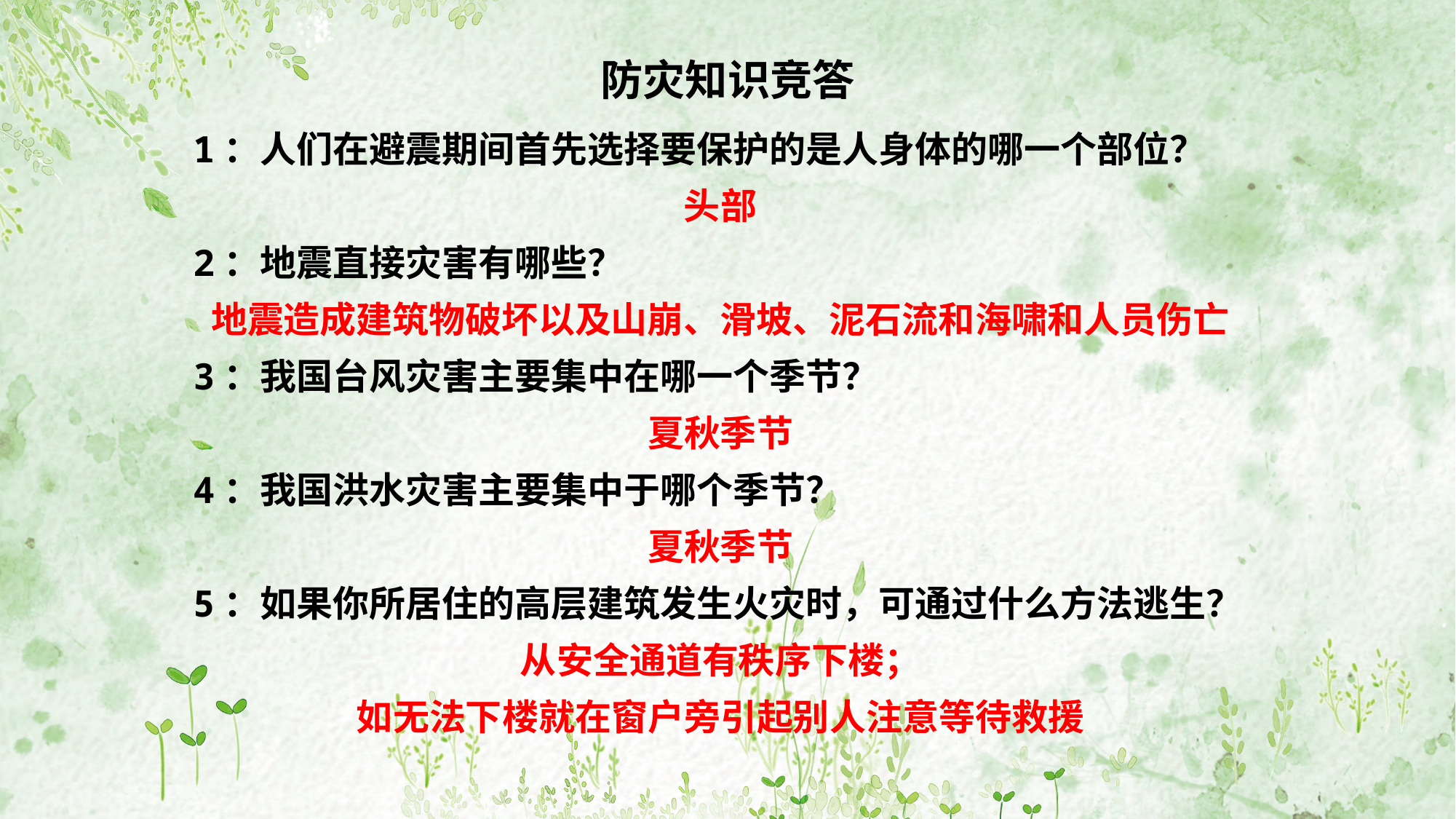

防灾知识竞答
1：人们在避震期间首先选择要保护的是人身体的哪一个部位？
头部
2：地震直接灾害有哪些？
地震造成建筑物破坏以及山崩、滑坡、泥石流和海啸和人员伤亡
3：我国台风灾害主要集中在哪一个季节？
夏秋季节
4：我国洪水灾害主要集中于哪个季节？
夏秋季节
5：如果你所居住的高层建筑发生火灾时，可通过什么方法逃生？
从安全通道有秩序下楼；
如无法下楼就在窗户旁引起别人注意等待救援